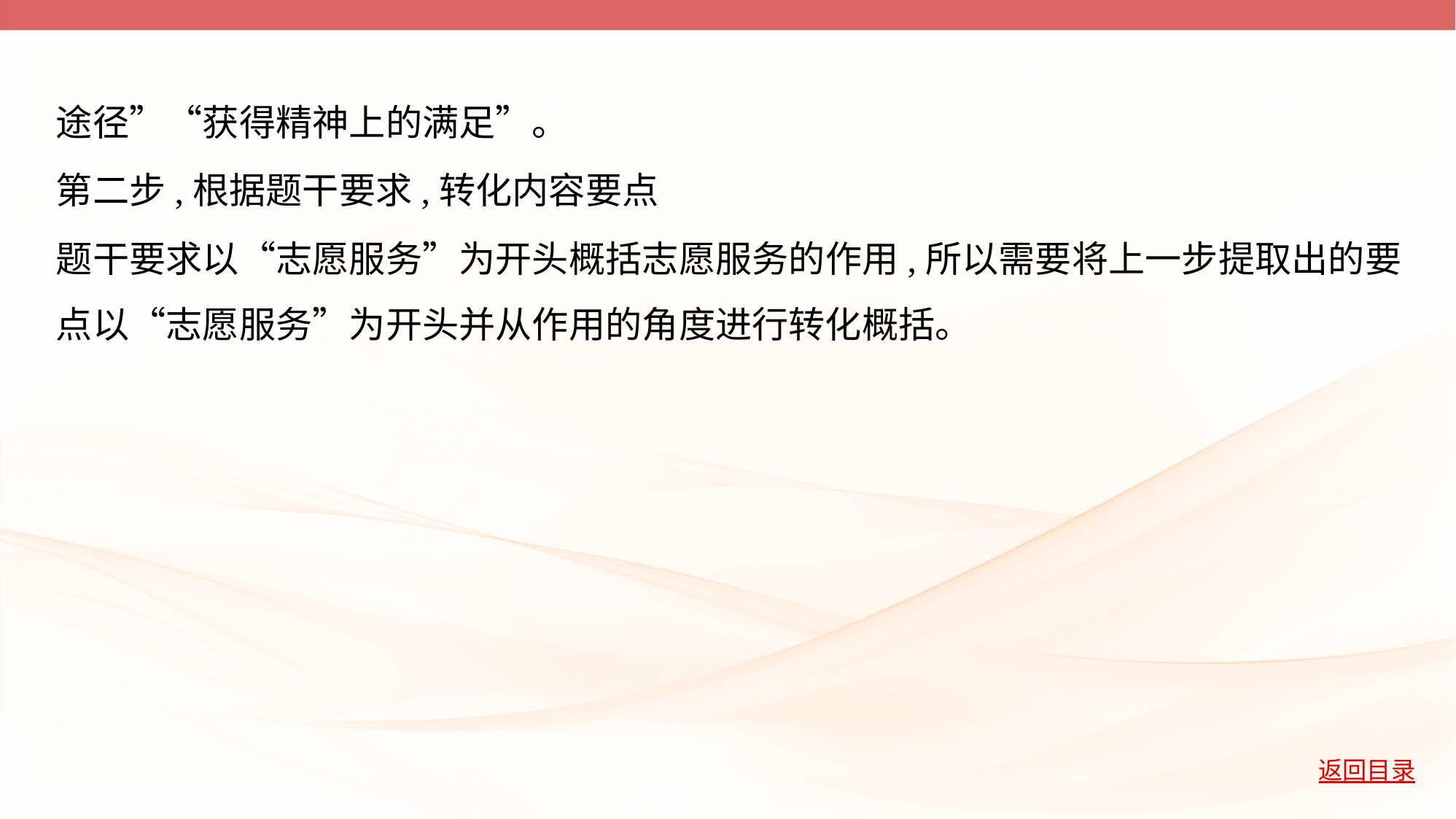

途径”“获得精神上的满足”。
第二步,根据题干要求,转化内容要点
题干要求以“志愿服务”为开头概括志愿服务的作用,所以需要将上一步提取出的要
点以“志愿服务”为开头并从作用的角度进行转化概括。